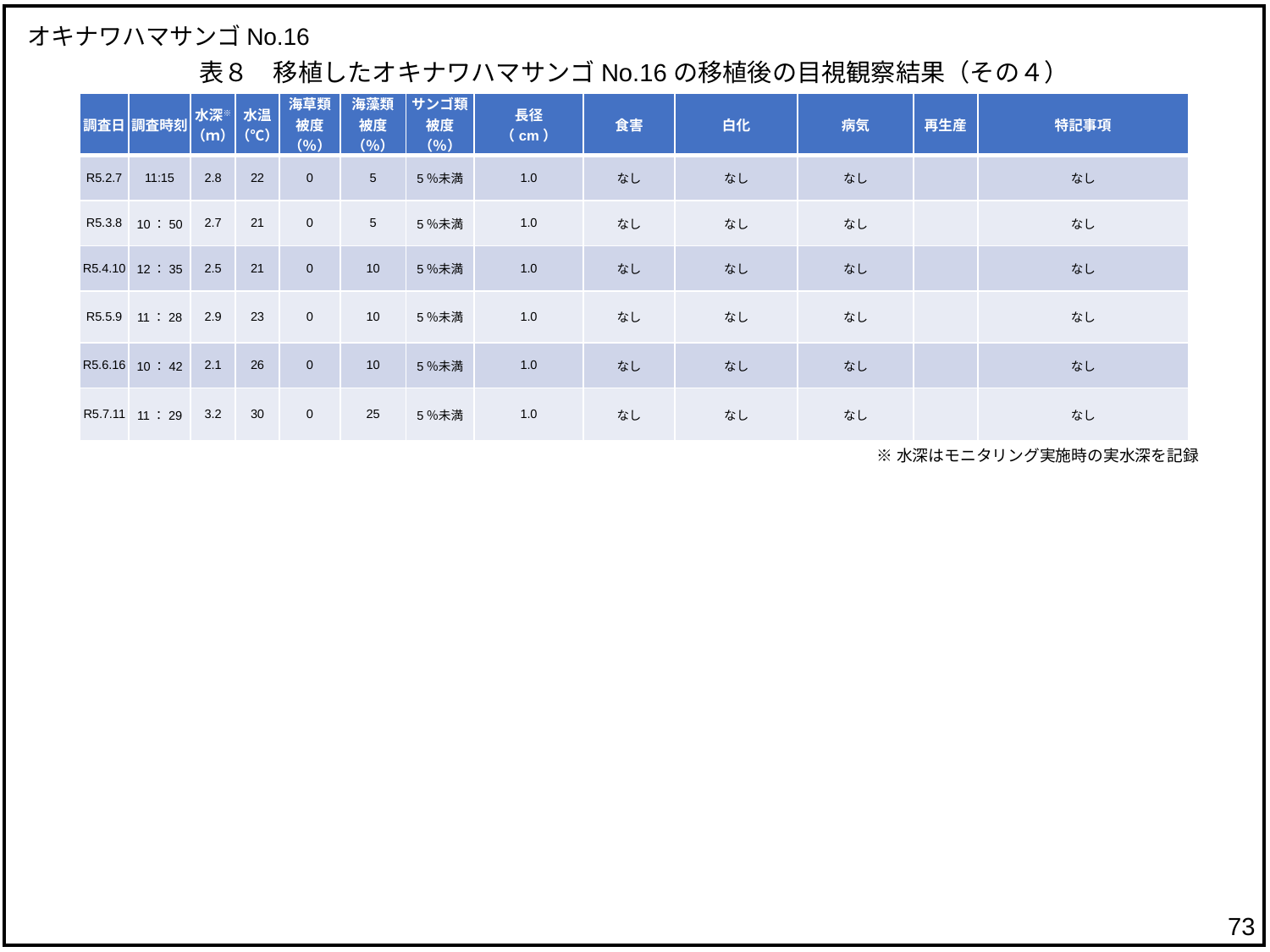

オキナワハマサンゴNo.16
表８　移植したオキナワハマサンゴNo.16の移植後の目視観察結果（その４）
| 調査日 | 調査時刻 | 水深※ （ｍ） | 水温 （℃） | 海草類 被度（％） | 海藻類 被度（％） | サンゴ類 被度（％） | 長径 （cm） | 食害 | 白化 | 病気 | 再生産 | 特記事項 |
| --- | --- | --- | --- | --- | --- | --- | --- | --- | --- | --- | --- | --- |
| R5.2.7 | 11:15 | 2.8 | 22 | 0 | 5 | 5％未満 | 1.0 | なし | なし | なし |  | なし |
| R5.3.8 | 10：50 | 2.7 | 21 | 0 | 5 | 5％未満 | 1.0 | なし | なし | なし |  | なし |
| R5.4.10 | 12：35 | 2.5 | 21 | 0 | 10 | 5％未満 | 1.0 | なし | なし | なし |  | なし |
| R5.5.9 | 11：28 | 2.9 | 23 | 0 | 10 | 5％未満 | 1.0 | なし | なし | なし |  | なし |
| R5.6.16 | 10：42 | 2.1 | 26 | 0 | 10 | 5％未満 | 1.0 | なし | なし | なし |  | なし |
| R5.7.11 | 11：29 | 3.2 | 30 | 0 | 25 | 5％未満 | 1.0 | なし | なし | なし |  | なし |
※水深はモニタリング実施時の実水深を記録
73